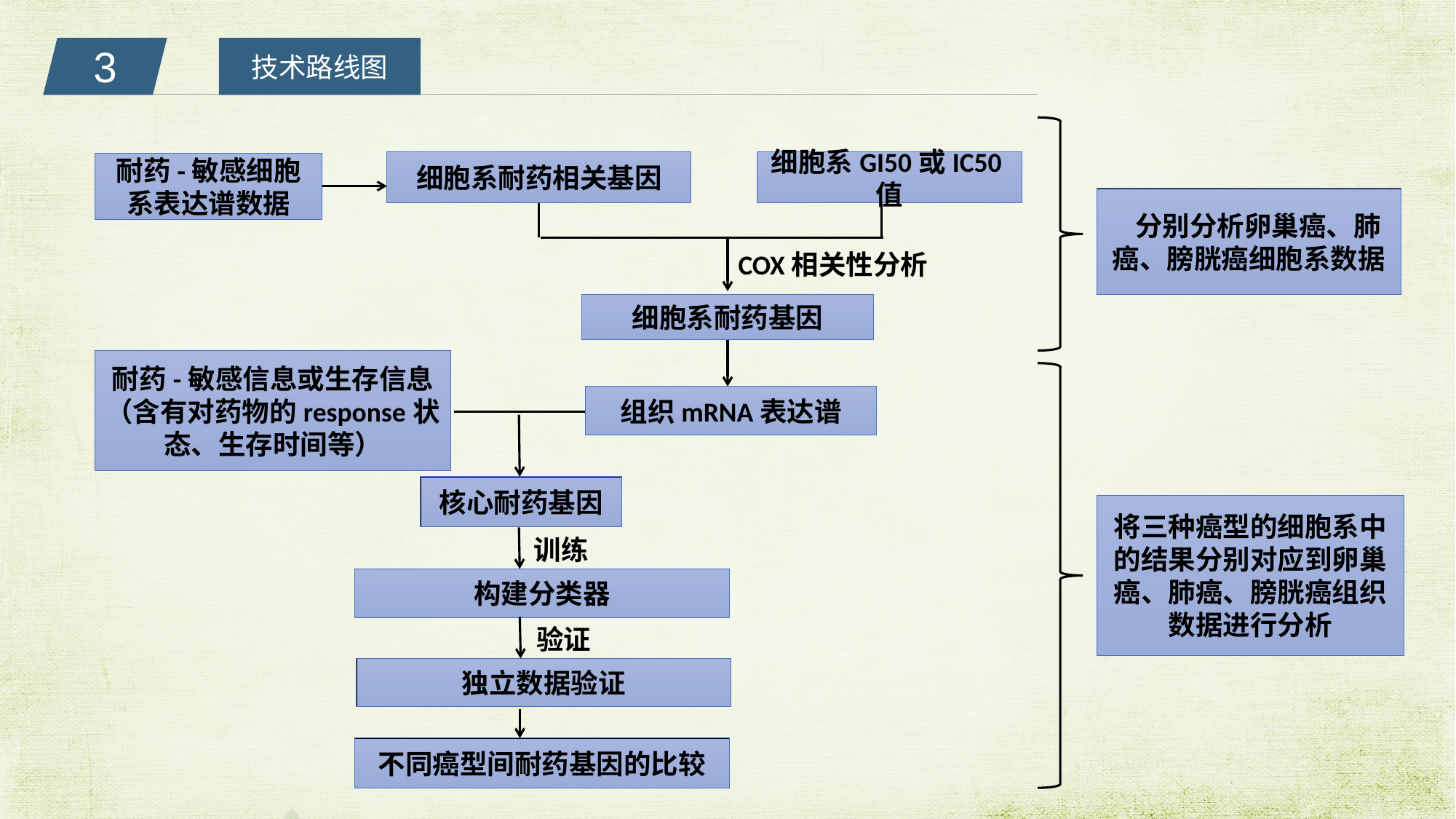

3

技术路线图

细胞系耐药相关基因
细胞系GI50或IC50值
耐药-敏感细胞系表达谱数据
  分别分析卵巢癌、肺癌、膀胱癌细胞系数据
COX相关性分析
细胞系耐药基因
耐药-敏感信息或生存信息（含有对药物的response状态、生存时间等）

组织mRNA表达谱
核心耐药基因
将三种癌型的细胞系中的结果分别对应到卵巢癌、肺癌、膀胱癌组织数据进行分析
训练
构建分类器
验证
独立数据验证
不同癌型间耐药基因的比较